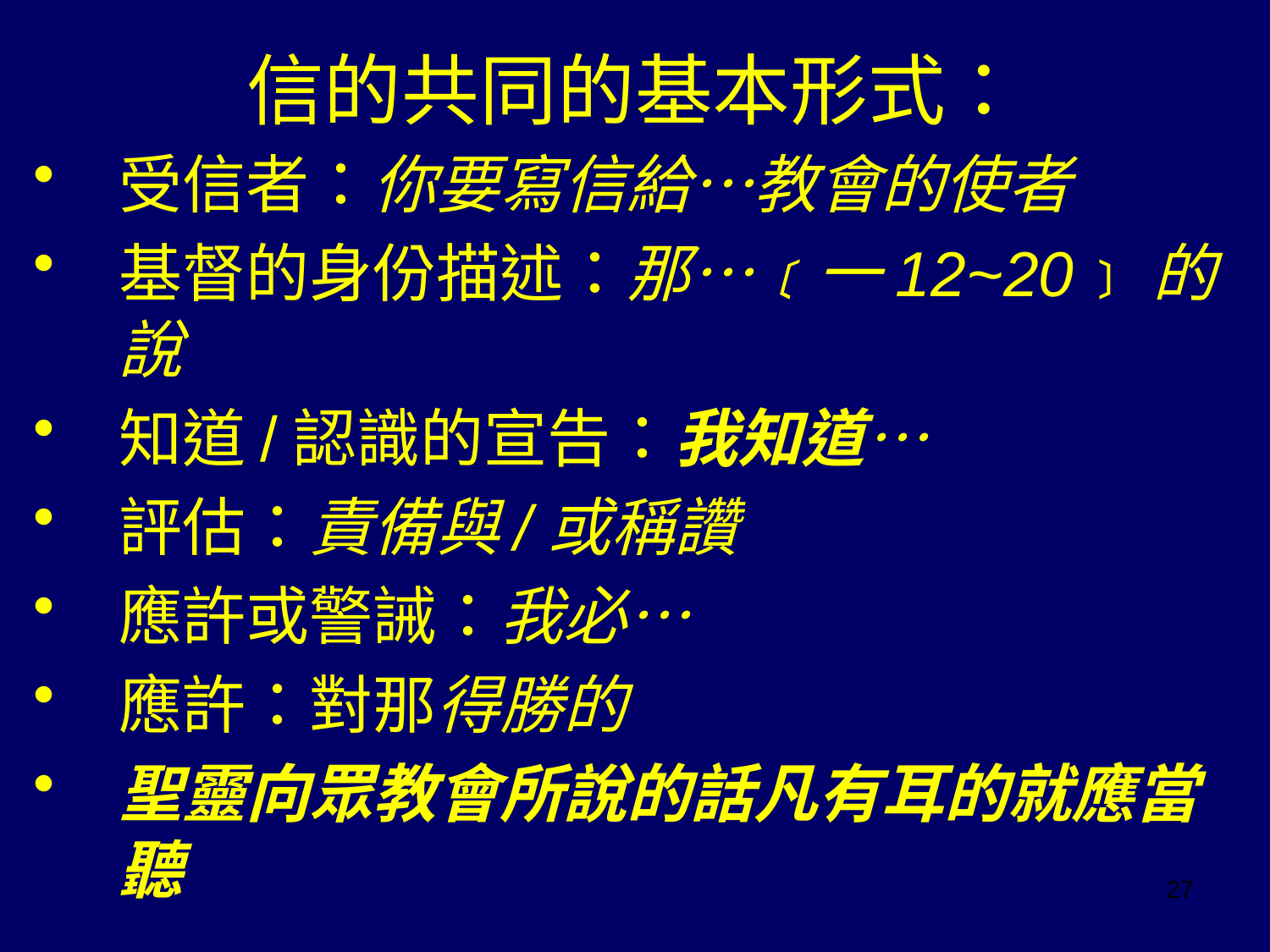

# 信的共同的基本形式：
受信者：你要寫信給…教會的使者
基督的身份描述：那…﹝一12~20﹞的說
知道/認識的宣告：我知道…
評估：責備與/或稱讚
應許或警誡：我必…
應許：對那得勝的
聖靈向眾教會所說的話凡有耳的就應當聽
27